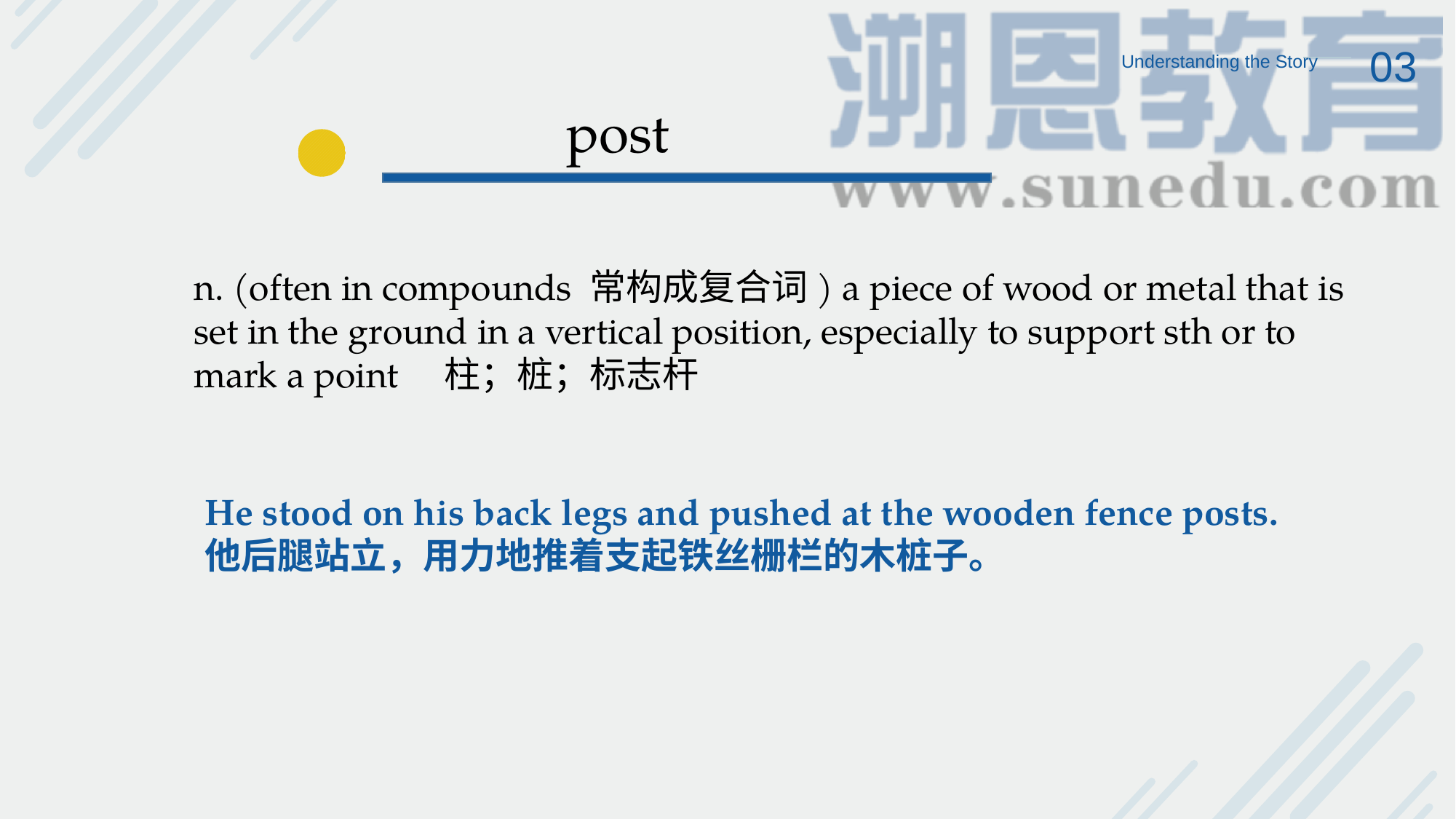

03
Understanding the Story
post

n. (often in compounds 常构成复合词) a piece of wood or metal that is set in the ground in a vertical position, especially to support sth or to mark a point    柱；桩；标志杆
He stood on his back legs and pushed at the wooden fence posts.
他后腿站立，用力地推着支起铁丝栅栏的木桩子。